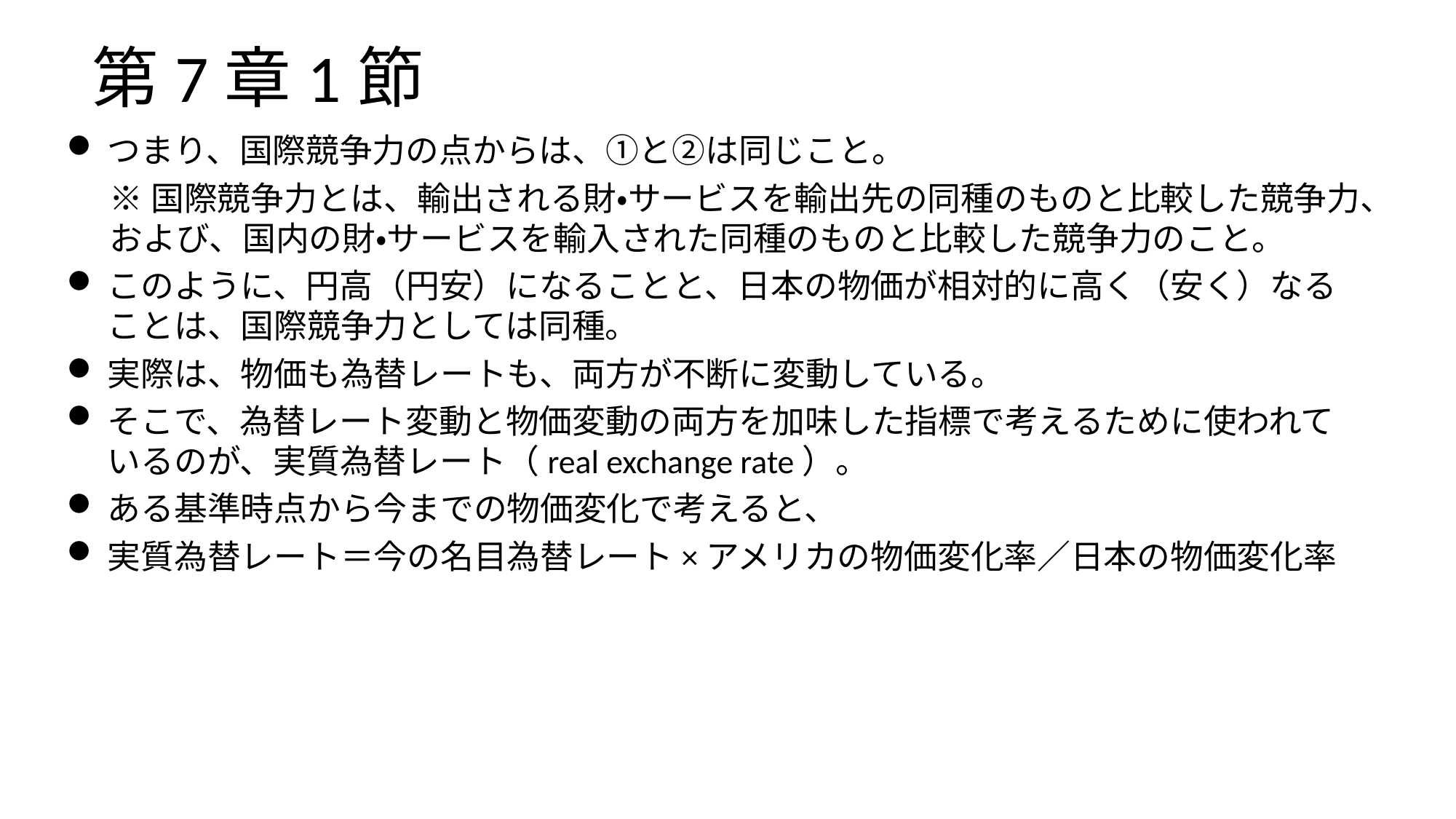

# 第7章1節
つまり、国際競争力の点からは、①と②は同じこと。
※国際競争力とは、輸出される財・サービスを輸出先の同種のものと比較した競争力、および、国内の財・サービスを輸入された同種のものと比較した競争力のこと。
このように、円高（円安）になることと、日本の物価が相対的に高く（安く）なることは、国際競争力としては同種。
実際は、物価も為替レートも、両方が不断に変動している。
そこで、為替レート変動と物価変動の両方を加味した指標で考えるために使われているのが、実質為替レート（real exchange rate）。
ある基準時点から今までの物価変化で考えると、
実質為替レート＝今の名目為替レート×アメリカの物価変化率／日本の物価変化率